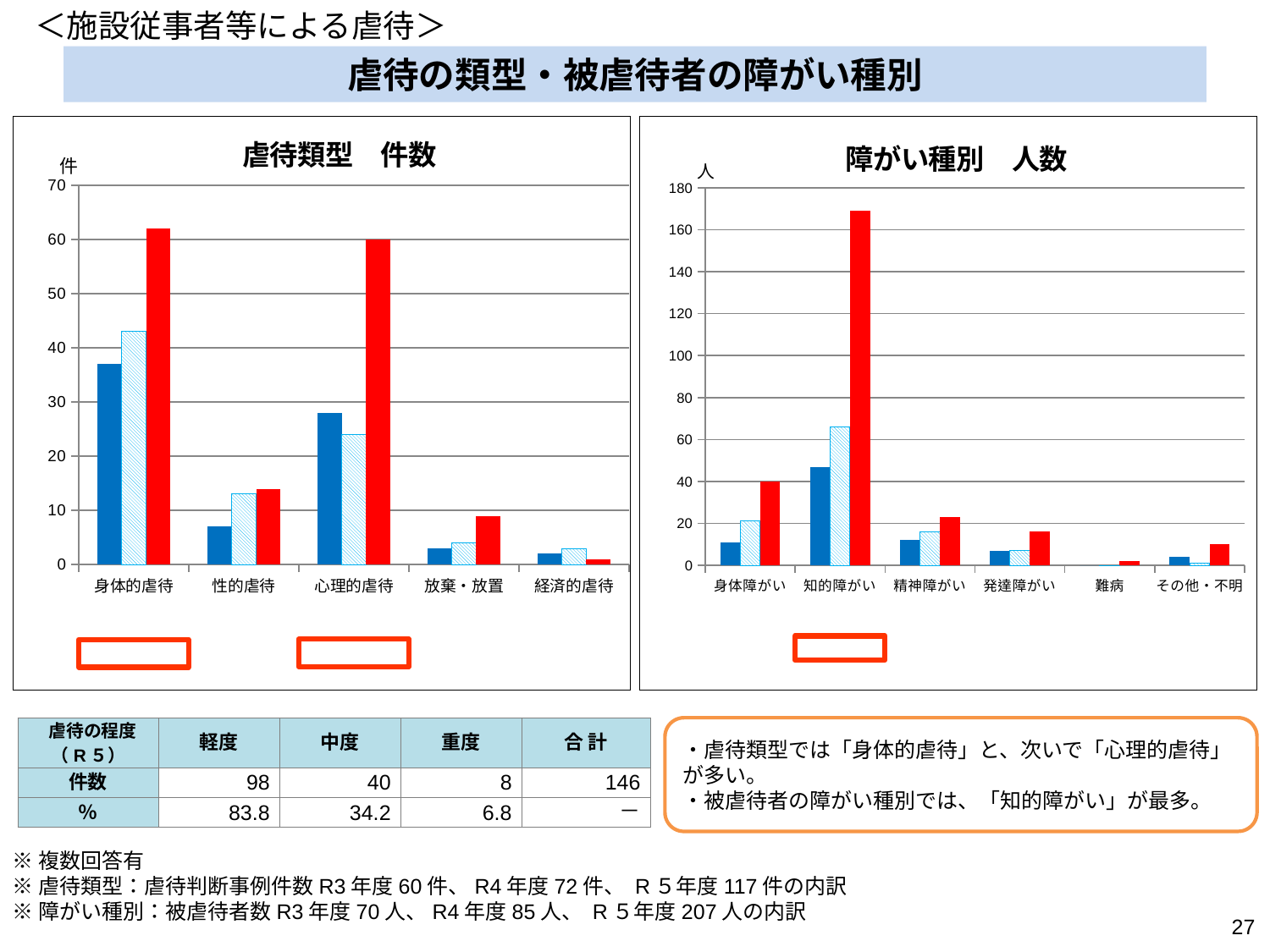

＜施設従事者等による虐待＞
# 虐待の類型・被虐待者の障がい種別

### Chart: 障がい種別　人数

| Category | R3 | R4 | R5 |
|---|---|---|---|
| 身体障がい | 11.0 | 21.0 | 40.0 |
| 知的障がい | 47.0 | 66.0 | 169.0 |
| 精神障がい | 12.0 | 16.0 | 23.0 |
| 発達障がい | 7.0 | 7.0 | 16.0 |
| 難病 | 0.0 | 0.0 | 2.0 |
| その他・不明 | 4.0 | 1.0 | 10.0 |

### Chart: 虐待類型　件数

| Category | R3 | R4 | R5 |
|---|---|---|---|
| 身体的虐待 | 37.0 | 43.0 | 62.0 |
| 性的虐待 | 7.0 | 13.0 | 14.0 |
| 心理的虐待 | 28.0 | 24.0 | 60.0 |
| 放棄・放置 | 3.0 | 4.0 | 9.0 |
| 経済的虐待 | 2.0 | 3.0 | 1.0 |

| 虐待の程度 （R５） | 軽度 | 中度 | 重度 | 合 計 |
| --- | --- | --- | --- | --- |
| 件数 | 98 | 40 | 8 | 146 |
| ％ | 83.8 | 34.2 | 6.8 | － |
・虐待類型では「身体的虐待」と、次いで「心理的虐待」が多い。
・被虐待者の障がい種別では、「知的障がい」が最多。
※複数回答有
※虐待類型：虐待判断事例件数R3年度60件、R4年度72件、 R５年度117件の内訳
※障がい種別：被虐待者数R3年度70人、R4年度85人、 R５年度207人の内訳
27